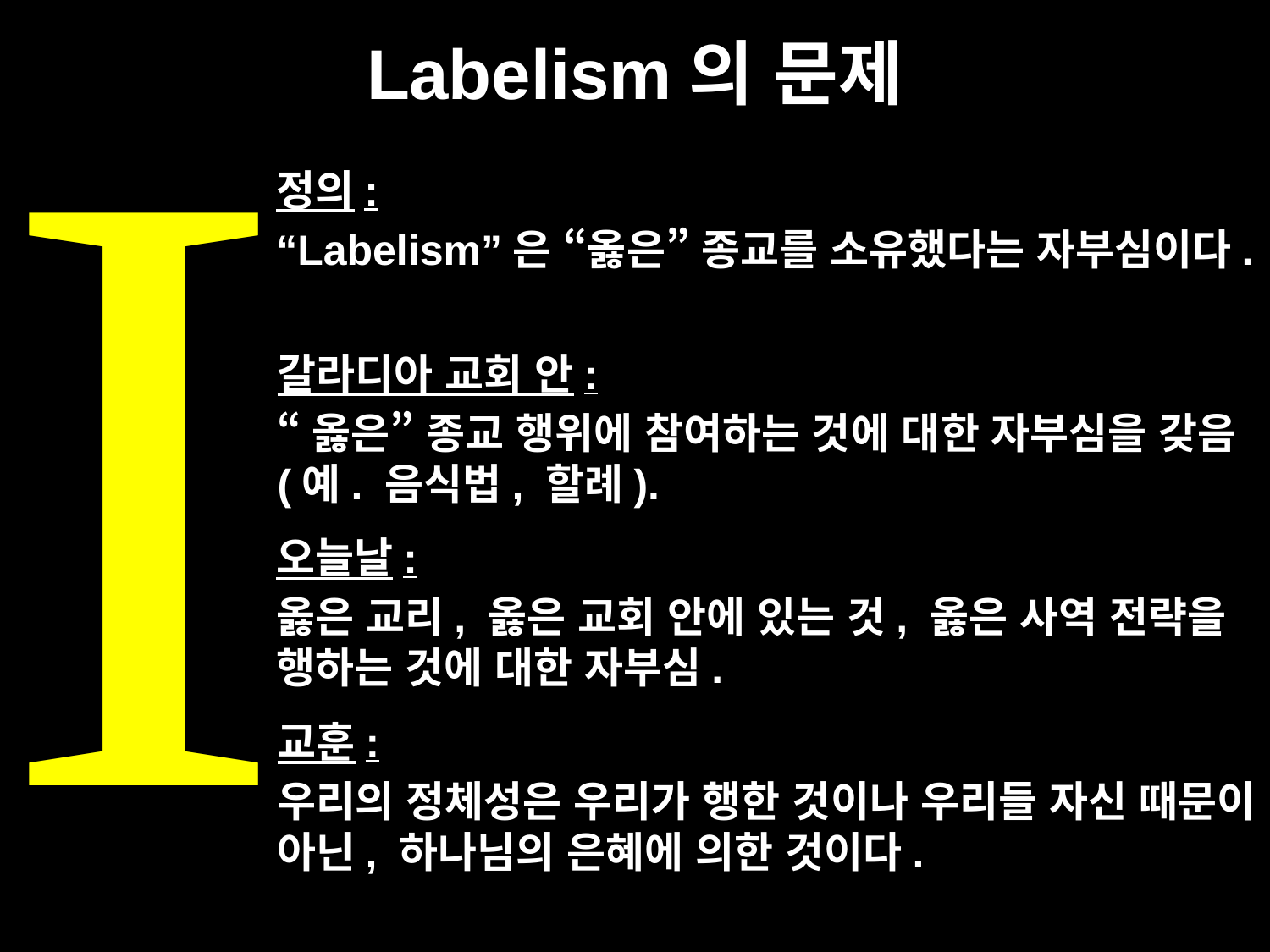

Labelism의 문제
I
정의:
“Labelism”은 “옳은” 종교를 소유했다는 자부심이다.
갈라디아 교회 안:
“옳은” 종교 행위에 참여하는 것에 대한 자부심을 갖음(예. 음식법, 할례).
오늘날:
옳은 교리, 옳은 교회 안에 있는 것, 옳은 사역 전략을 행하는 것에 대한 자부심.
교훈:
우리의 정체성은 우리가 행한 것이나 우리들 자신 때문이 아닌, 하나님의 은혜에 의한 것이다.
Jeremy Chew, East Asia School of Theology, Singapore